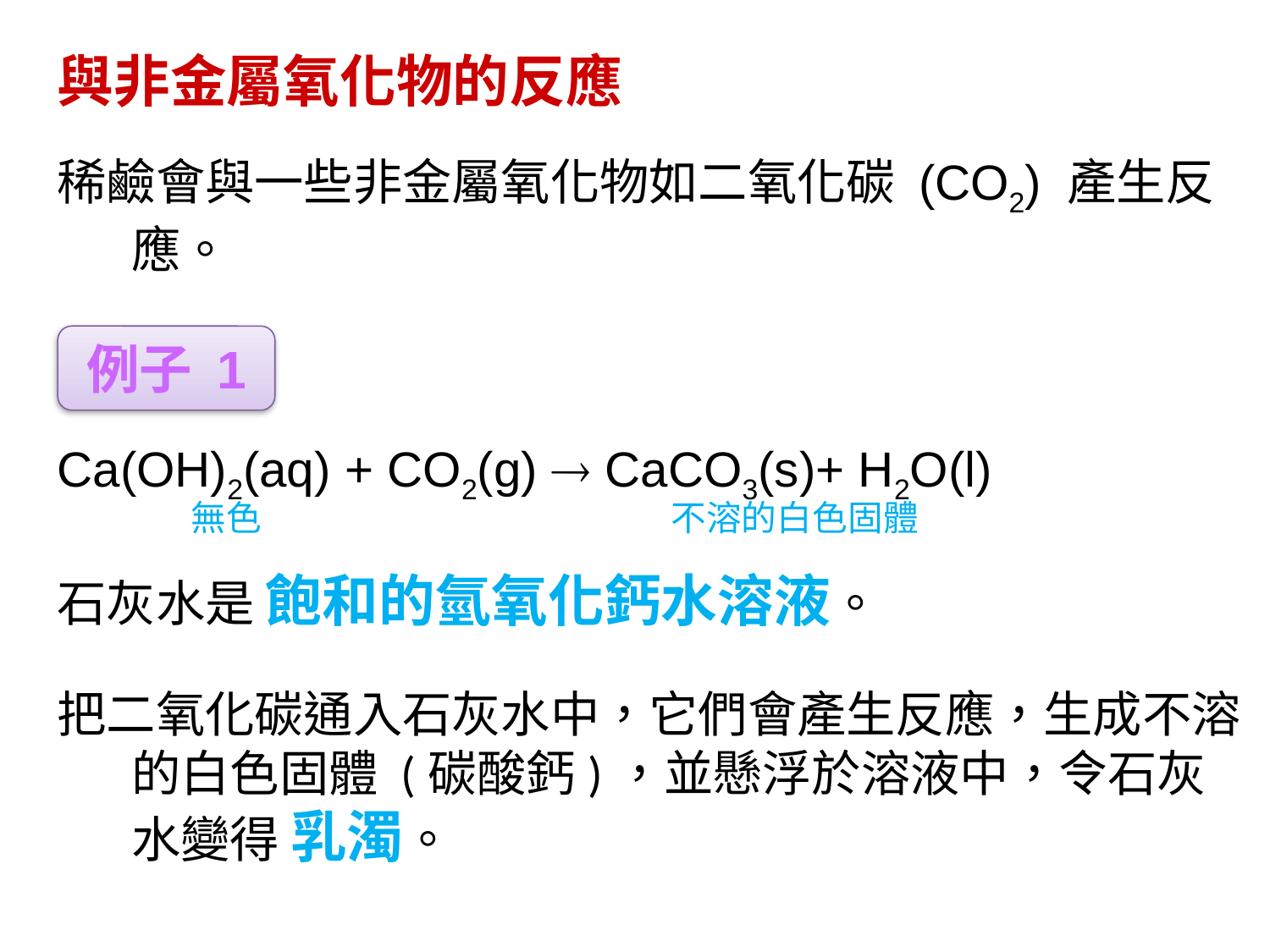

與非金屬氧化物的反應
稀鹼會與一些非金屬氧化物如二氧化碳 (CO2) 產生反應。
例子 1
Ca(OH)2(aq) + CO2(g) → CaCO3(s)+ H2O(l)
無色
不溶的白色固體
石灰水是 飽和的氫氧化鈣水溶液。
把二氧化碳通入石灰水中，它們會產生反應，生成不溶的白色固體 (碳酸鈣)，並懸浮於溶液中，令石灰水變得 乳濁。